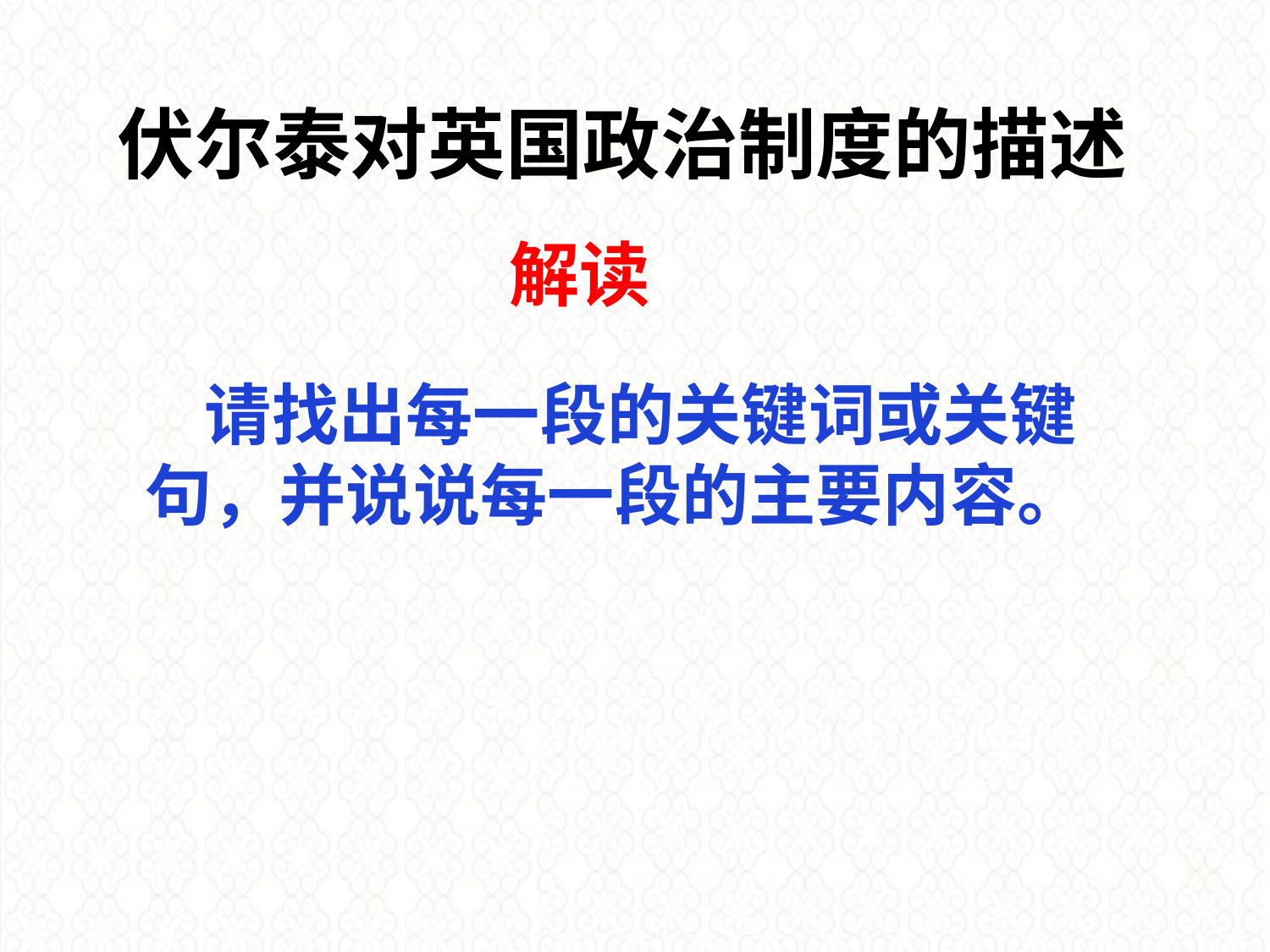

伏尔泰对英国政治制度的描述
解读
      请找出每一段的关键词或关键句，并说说每一段的主要内容。